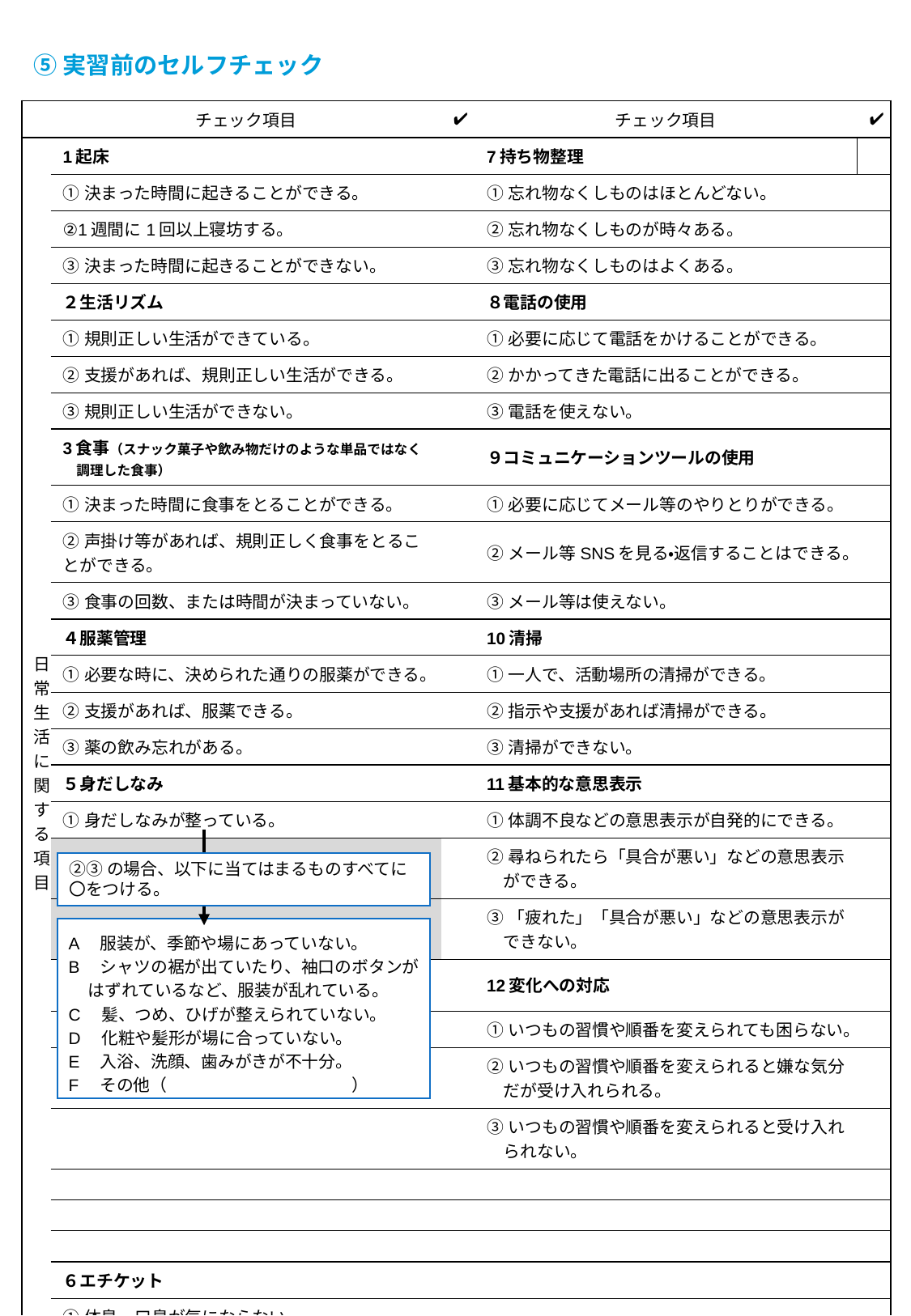

⑤実習前のセルフチェック
|  | チェック項目 | ✔ | チェック項目 | ✔ |
| --- | --- | --- | --- | --- |
| 日常生活に関する項目 | 1起床 |  | 7持ち物整理 |  |
|  | ①決まった時間に起きることができる。 |  | ①忘れ物なくしものはほとんどない。 |  |
|  | ②1週間に1回以上寝坊する。 |  | ②忘れ物なくしものが時々ある。 |  |
|  | ③決まった時間に起きることができない。 |  | ③忘れ物なくしものはよくある。 |  |
|  | ２生活リズム |  | ８電話の使用 |  |
|  | ①規則正しい生活ができている。 |  | ①必要に応じて電話をかけることができる。 |  |
|  | ②支援があれば、規則正しい生活ができる。 |  | ②かかってきた電話に出ることができる。 |  |
|  | ③規則正しい生活ができない。 |  | ③電話を使えない。 |  |
|  | 3食事（スナック菓子や飲み物だけのような単品ではなく 　調理した食事） |  | ９コミュニケーションツールの使用 |  |
|  | ①決まった時間に食事をとることができる。 |  | ①必要に応じてメール等のやりとりができる。 |  |
|  | ②声掛け等があれば、規則正しく食事をとることができる。 |  | ②メール等SNSを見る・返信することはできる。 |  |
|  | ③食事の回数、または時間が決まっていない。 |  | ③メール等は使えない。 |  |
|  | ４服薬管理 |  | 10清掃 |  |
|  | ①必要な時に、決められた通りの服薬ができる。 |  | ①一人で、活動場所の清掃ができる。 |  |
|  | ②支援があれば、服薬できる。 |  | ②指示や支援があれば清掃ができる。 |  |
|  | ③薬の飲み忘れがある。 |  | ③清掃ができない。 |  |
|  | ５身だしなみ |  | 11基本的な意思表示 |  |
|  | ①身だしなみが整っている。 |  | ①体調不良などの意思表示が自発的にできる。 |  |
|  | ②身だしなみの一部が整っていない。 |  | ②尋ねられたら「具合が悪い」などの意思表示 　ができる。 |  |
|  | ③身だしなみが整っていない。 |  | ③「疲れた」「具合が悪い」などの意思表示が 　できない。 |  |
|  |  |  | 12変化への対応 |  |
|  |  |  | ①いつもの習慣や順番を変えられても困らない。 |  |
|  |  |  | ②いつもの習慣や順番を変えられると嫌な気分 　だが受け入れられる。 |  |
|  |  |  | ③いつもの習慣や順番を変えられると受け入れ 　られない。 |  |
|  |  |  |  |  |
|  |  |  |  |  |
|  |  |  |  |  |
|  | ６エチケット |  |  |  |
|  | ①体臭、口臭が気にならない。 |  |  |  |
|  | ②体臭、口臭が気になる。 |  |  |  |
|  | ③体臭、口臭がある。 |  |  |  |
②③の場合、以下に当てはまるものすべてに〇をつける。

A　服装が、季節や場にあっていない。
B　シャツの裾が出ていたり、袖口のボタンが
    はずれているなど、服装が乱れている。
C　髪、つめ、ひげが整えられていない。
D　化粧や髪形が場に合っていない。
E　入浴、洗顔、歯みがきが不十分。
F　その他（　　　　　　　　　　　）